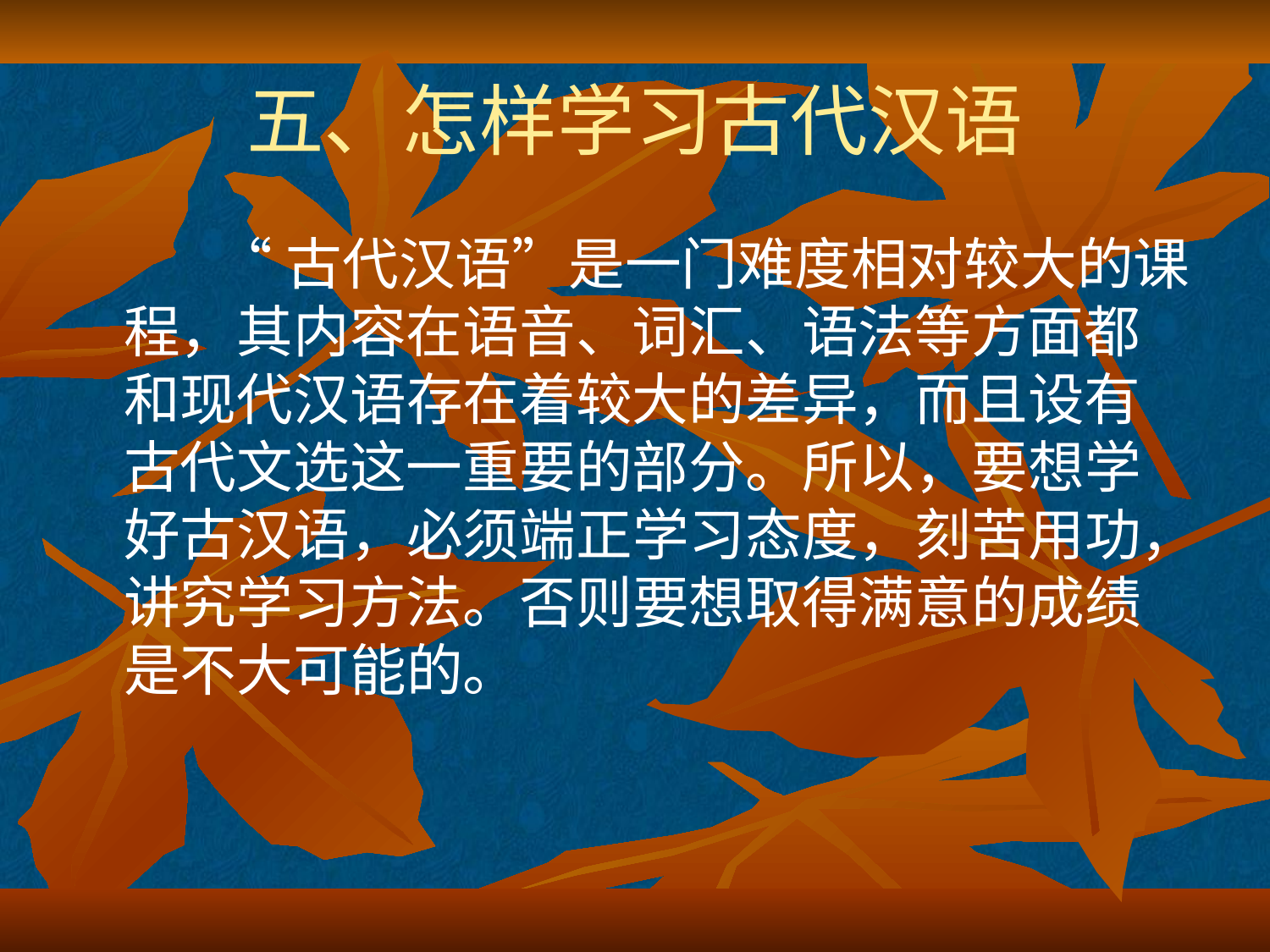

# 五、怎样学习古代汉语
           “古代汉语”是一门难度相对较大的课程，其内容在语音、词汇、语法等方面都和现代汉语存在着较大的差异，而且设有古代文选这一重要的部分。所以，要想学好古汉语，必须端正学习态度，刻苦用功，讲究学习方法。否则要想取得满意的成绩是不大可能的。